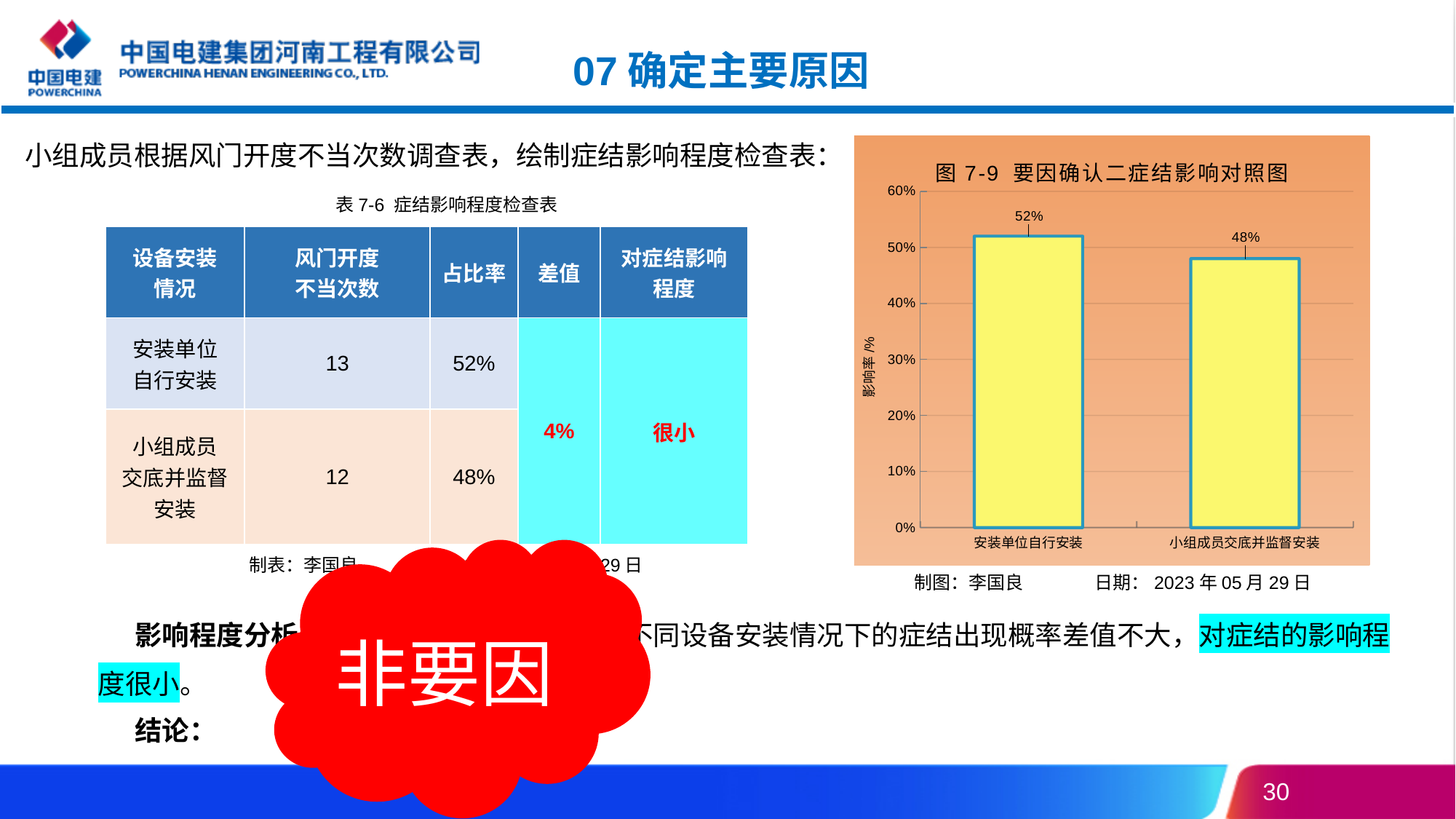

07确定主要原因
小组成员根据风门开度不当次数调查表，绘制症结影响程度检查表：

### Chart: 图7-9 要因确认二症结影响对照图

| Category | 系列 1 |
|---|---|
| 安装单位自行安装 | 0.52 |
| 小组成员交底并监督安装 | 0.48 |
表7-6 症结影响程度检查表
| 设备安装 情况 | 风门开度 不当次数 | 占比率 | 差值 | 对症结影响 程度 |
| --- | --- | --- | --- | --- |
| 安装单位 自行安装 | 13 | 52% | 4% | 很小 |
| 小组成员 交底并监督安装 | 12 | 48% |  |  |
非要因
制表：李国良                 日期：2023年05月29日
制图：李国良                  日期：2023年05月29日
影响程度分析：经过小组成员调查发现，不同设备安装情况下的症结出现概率差值不大，对症结的影响程度很小。
结论：